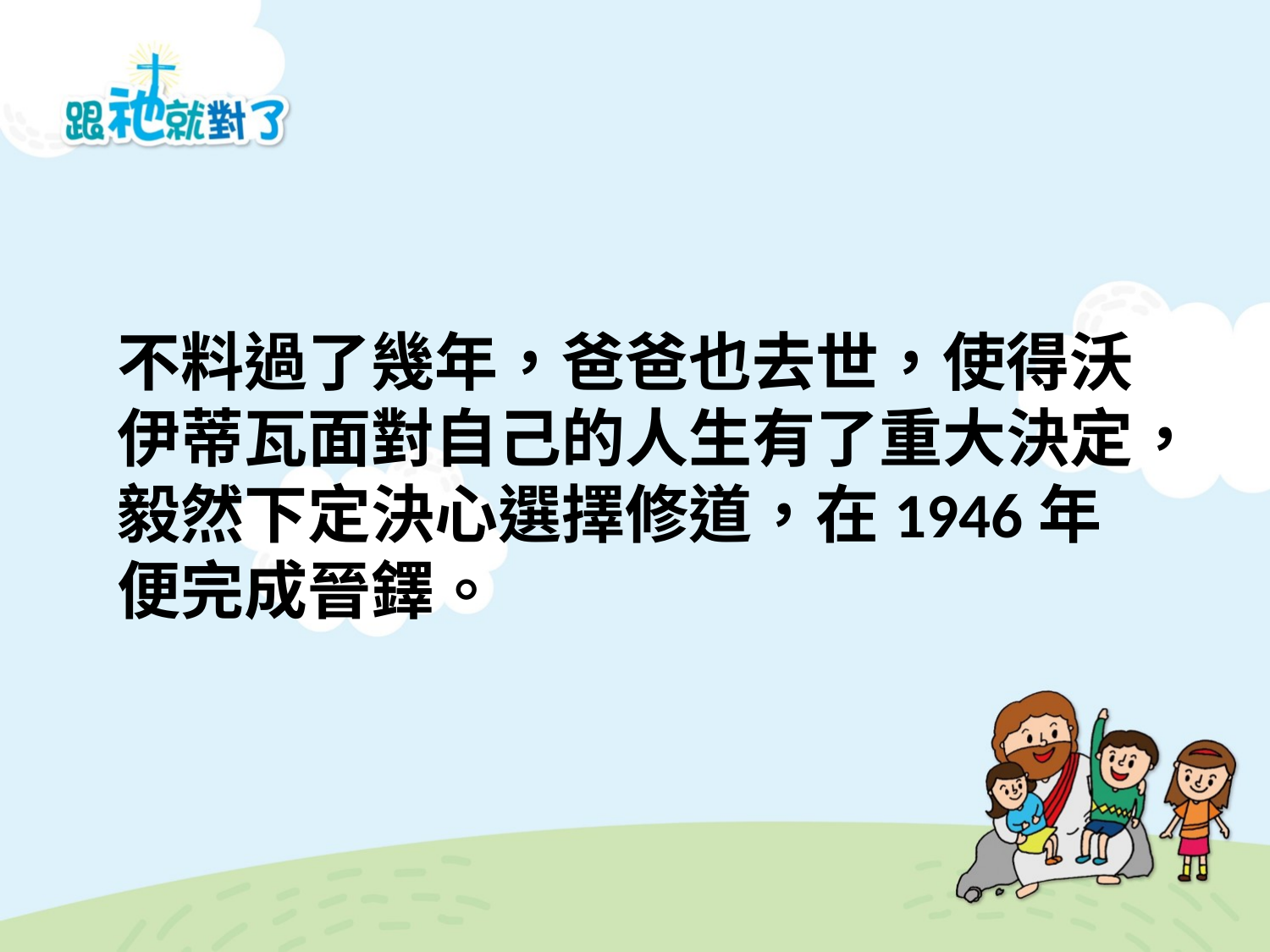

不料過了幾年，爸爸也去世，使得沃伊蒂瓦面對自己的人生有了重大決定，毅然下定決心選擇修道，在1946年便完成晉鐸。